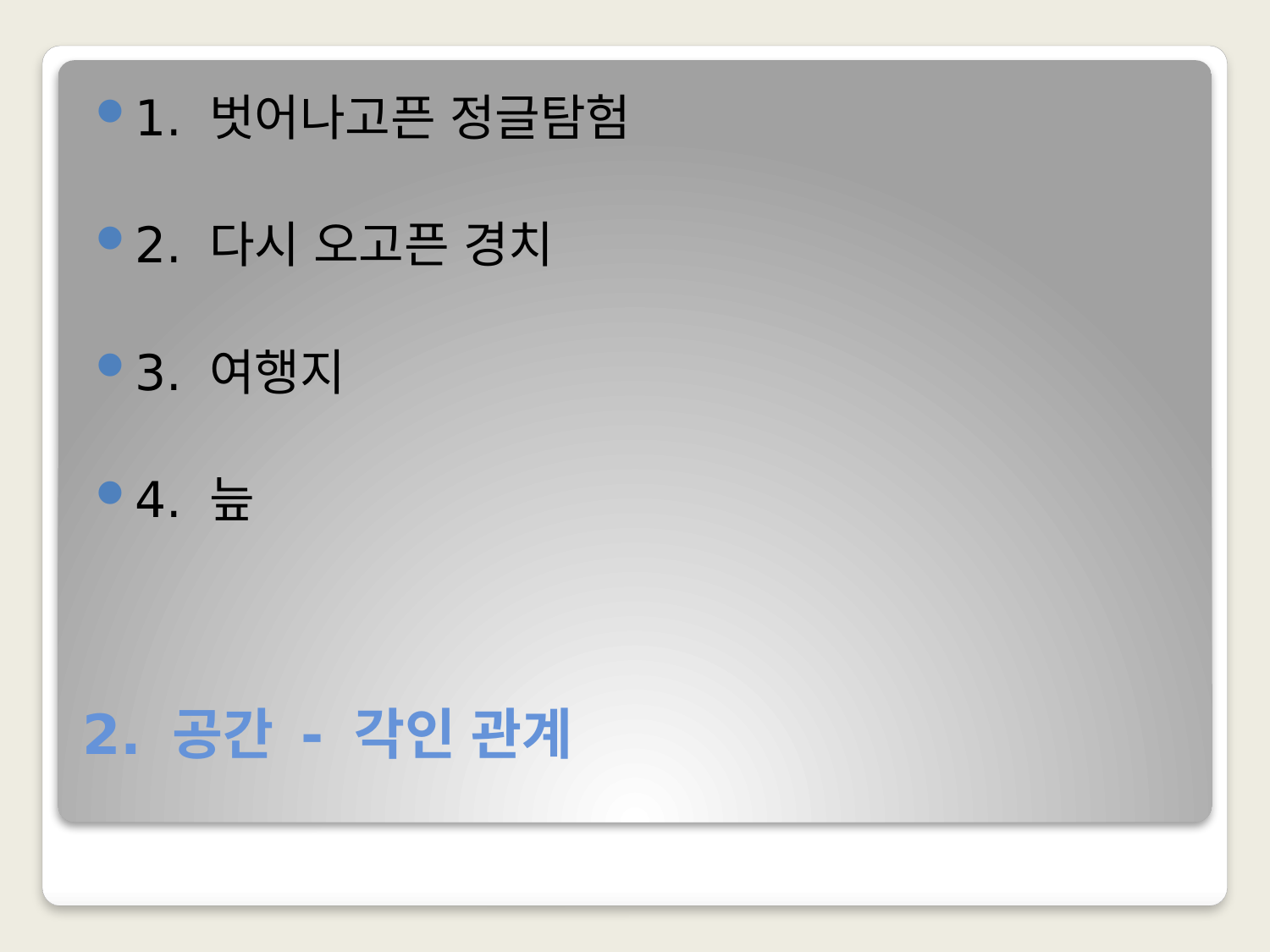

1. 벗어나고픈 정글탐험

2. 다시 오고픈 경치

3. 여행지

4. 늪
# 2. 공간 - 각인 관계